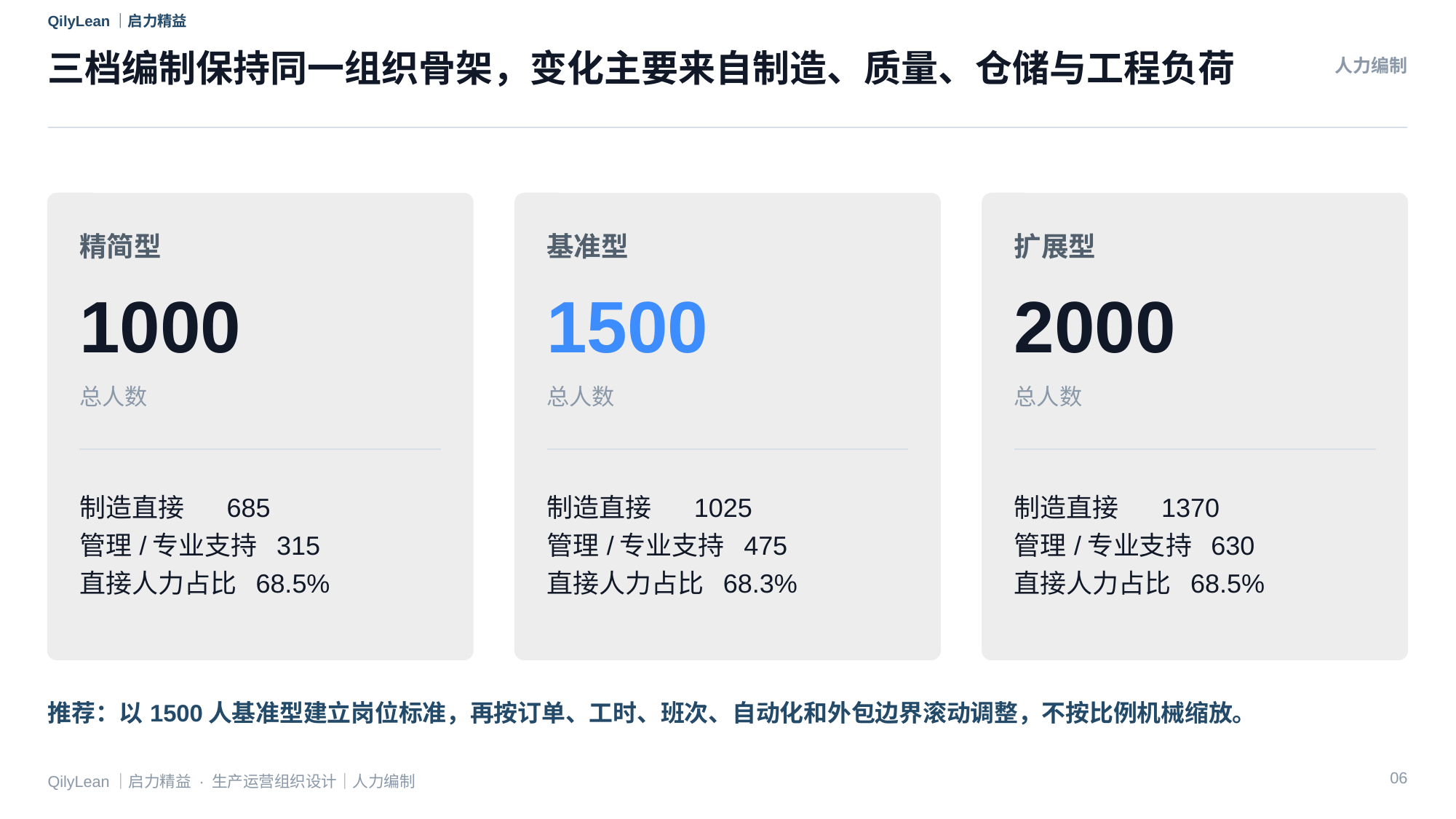

QilyLean｜启力精益
三档编制保持同一组织骨架，变化主要来自制造、质量、仓储与工程负荷
人力编制

精简型
基准型
扩展型
1000
1500
2000
总人数
总人数
总人数
制造直接      685
管理/专业支持  315
直接人力占比  68.5%
制造直接      1025
管理/专业支持  475
直接人力占比  68.3%
制造直接      1370
管理/专业支持  630
直接人力占比  68.5%
推荐：以1500人基准型建立岗位标准，再按订单、工时、班次、自动化和外包边界滚动调整，不按比例机械缩放。
QilyLean｜启力精益 · 生产运营组织设计｜人力编制
06